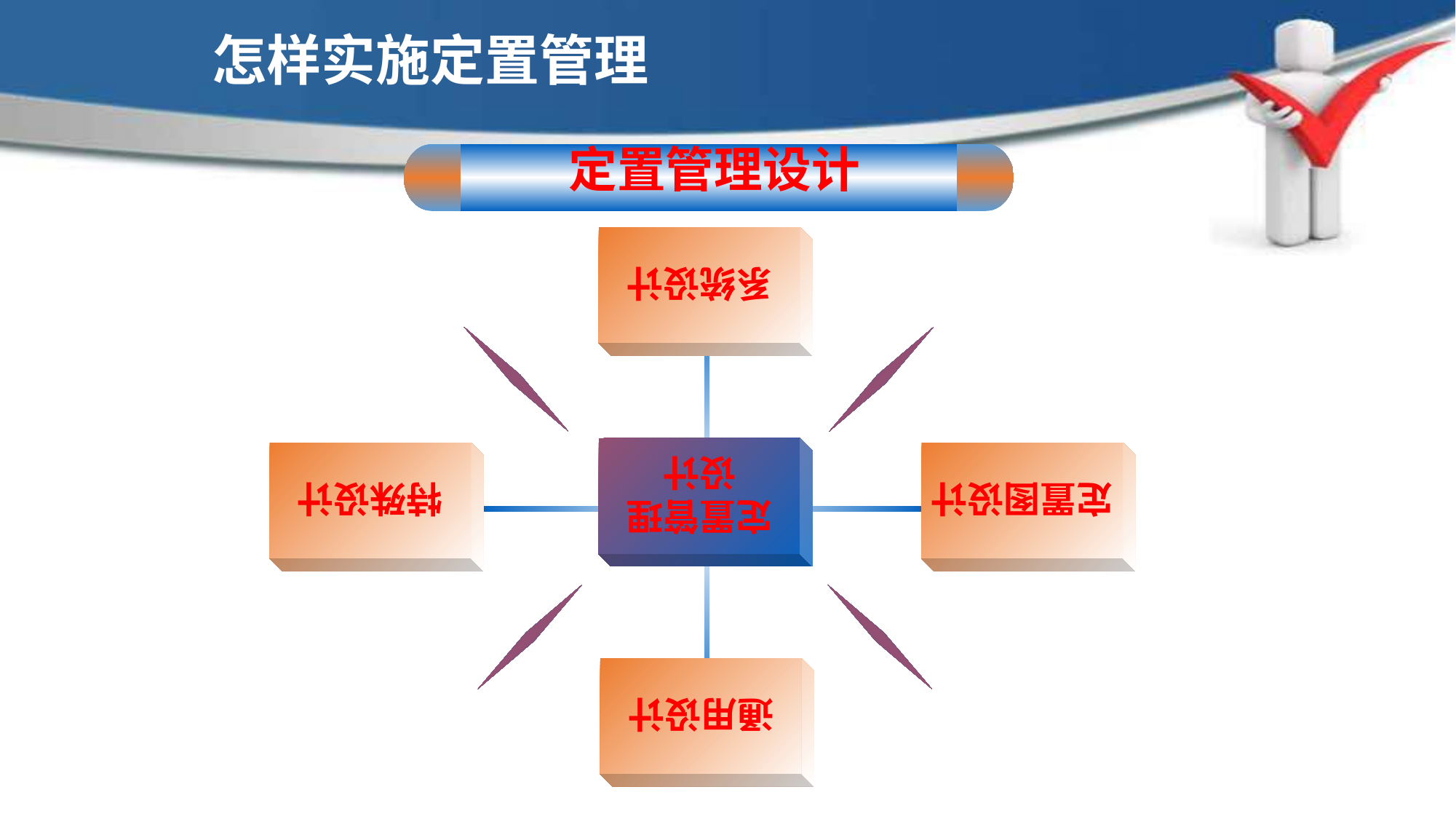

怎样实施定置管理
定置管理设计

系统设计

定置管理
设计
特殊设计
定置图设计

现场6S定置管理

通用设计